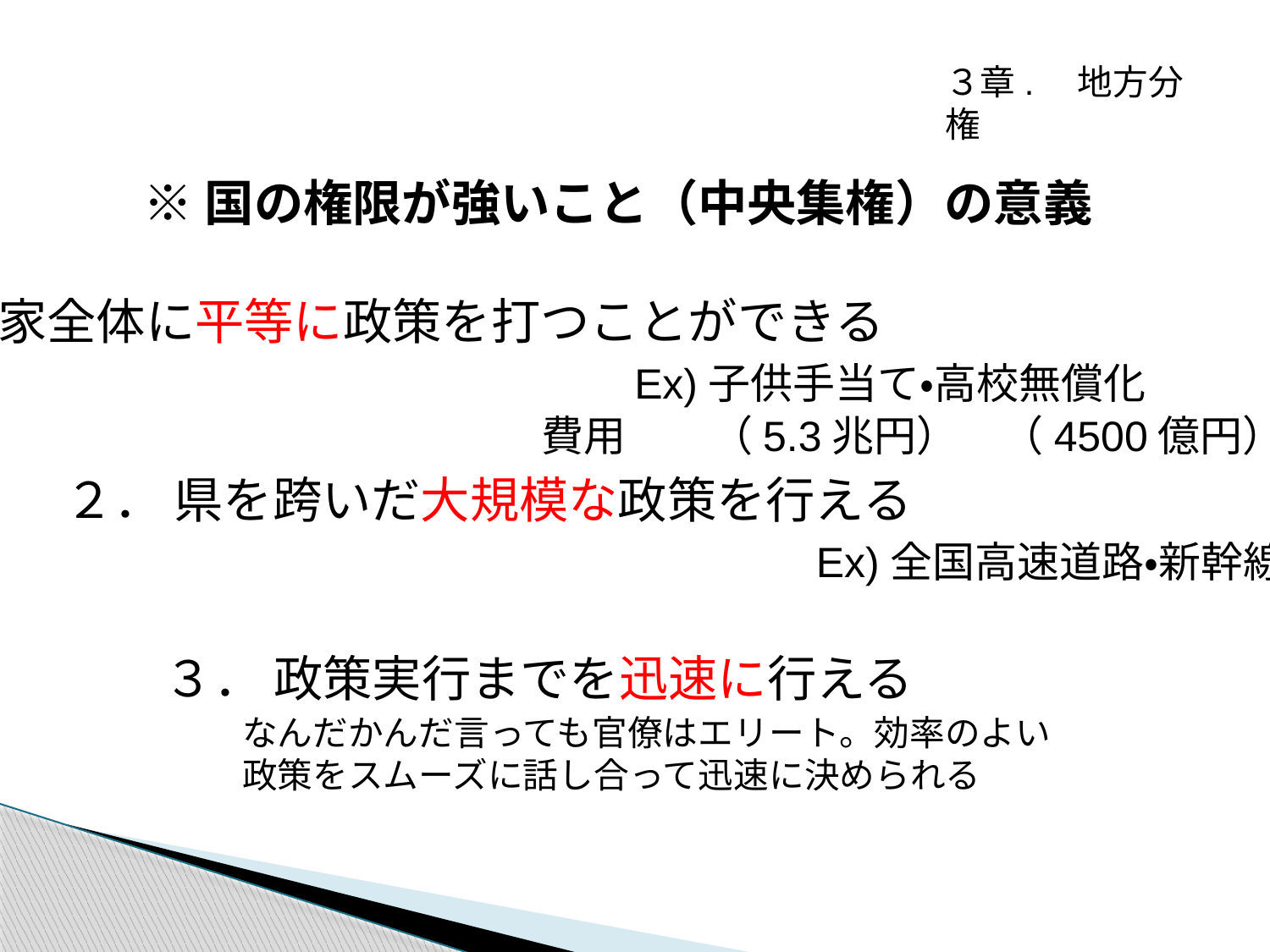

３章.　地方分権
※国の権限が強いこと（中央集権）の意義
国家全体に平等に政策を打つことができる
　　　　　　　　　　  　　　 Ex)子供手当て・高校無償化
　　　　　　　　　　　　　　費用　　（5.3兆円）　（4500億円）
２． 県を跨いだ大規模な政策を行える
　　　　　　　　　　　　　　　Ex)全国高速道路・新幹線
３． 政策実行までを迅速に行える
なんだかんだ言っても官僚はエリート。効率のよい
政策をスムーズに話し合って迅速に決められる